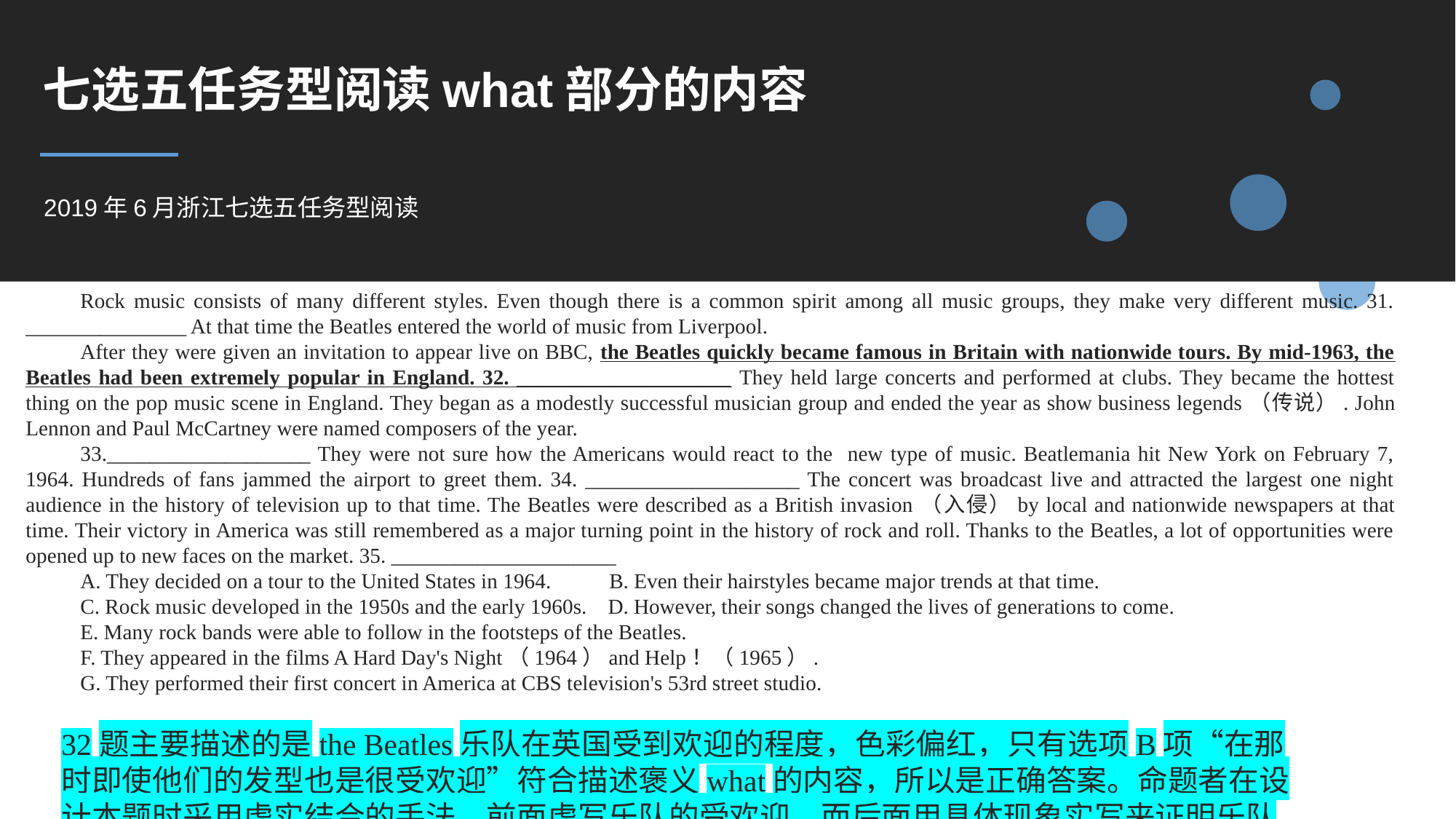

七选五任务型阅读what部分的内容
2019年6月浙江七选五任务型阅读

Rock music consists of many different styles. Even though there is a common spirit among all music groups, they make very different music. 31. _______________ At that time the Beatles entered the world of music from Liverpool.
After they were given an invitation to appear live on BBC, the Beatles quickly became famous in Britain with nationwide tours. By mid-1963, the Beatles had been extremely popular in England. 32. ____________________ They held large concerts and performed at clubs. They became the hottest thing on the pop music scene in England. They began as a modestly successful musician group and ended the year as show business legends（传说）. John Lennon and Paul McCartney were named composers of the year.
33.___________________ They were not sure how the Americans would react to the  new type of music. Beatlemania hit New York on February 7, 1964. Hundreds of fans jammed the airport to greet them. 34. ____________________ The concert was broadcast live and attracted the largest one night audience in the history of television up to that time. The Beatles were described as a British invasion（入侵）by local and nationwide newspapers at that time. Their victory in America was still remembered as a major turning point in the history of rock and roll. Thanks to the Beatles, a lot of opportunities were opened up to new faces on the market. 35. _____________________
A. They decided on a tour to the United States in 1964.           B. Even their hairstyles became major trends at that time.
C. Rock music developed in the 1950s and the early 1960s.    D. However, their songs changed the lives of generations to come.
E. Many rock bands were able to follow in the footsteps of the Beatles.
F. They appeared in the films A Hard Day's Night（1964）and Help！（1965）.
G. They performed their first concert in America at CBS television's 53rd street studio.
32题主要描述的是the Beatles乐队在英国受到欢迎的程度，色彩偏红，只有选项B项“在那时即使他们的发型也是很受欢迎”符合描述褒义what的内容，所以是正确答案。命题者在设计本题时采用虚实结合的手法，前面虚写乐队的受欢迎，而后面用具体现象实写来证明乐队的被欢迎，两者相互映照。